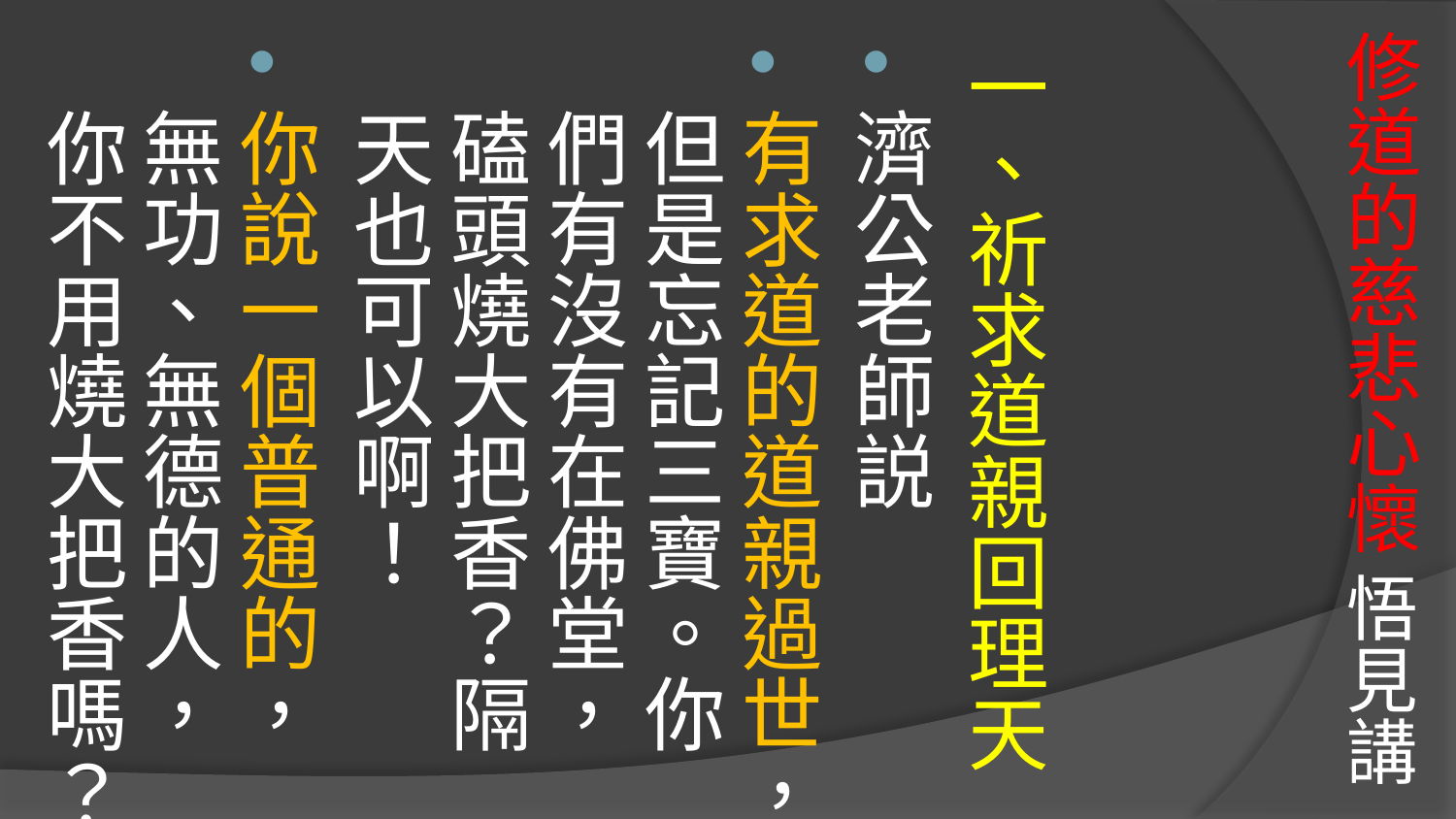

# 修道的慈悲心懷 悟見講
一、祈求道親回理天
濟公老師説
有求道的道親過世，但是忘記三寶。你們有沒有在佛堂，磕頭燒大把香？隔天也可以啊！
你說一個普通的，無功、無德的人，你不用燒大把香嗎？